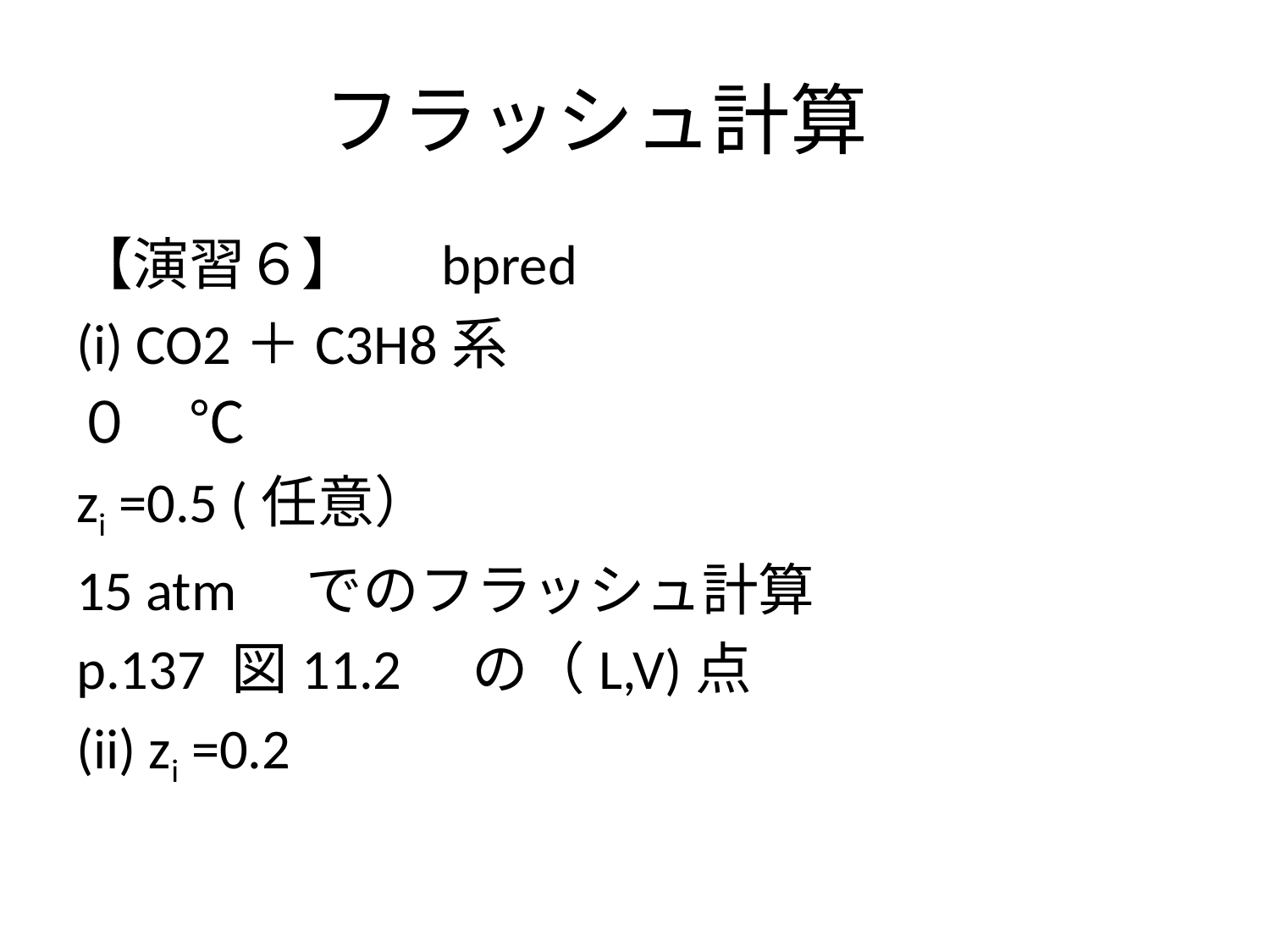

# フラッシュ計算
【演習６】　 bpred
(i) CO2＋C3H8系
０　℃
zi =0.5 (任意）
15 atm　でのフラッシュ計算
p.137 図11.2　の（L,V)点
(ii) zi =0.2